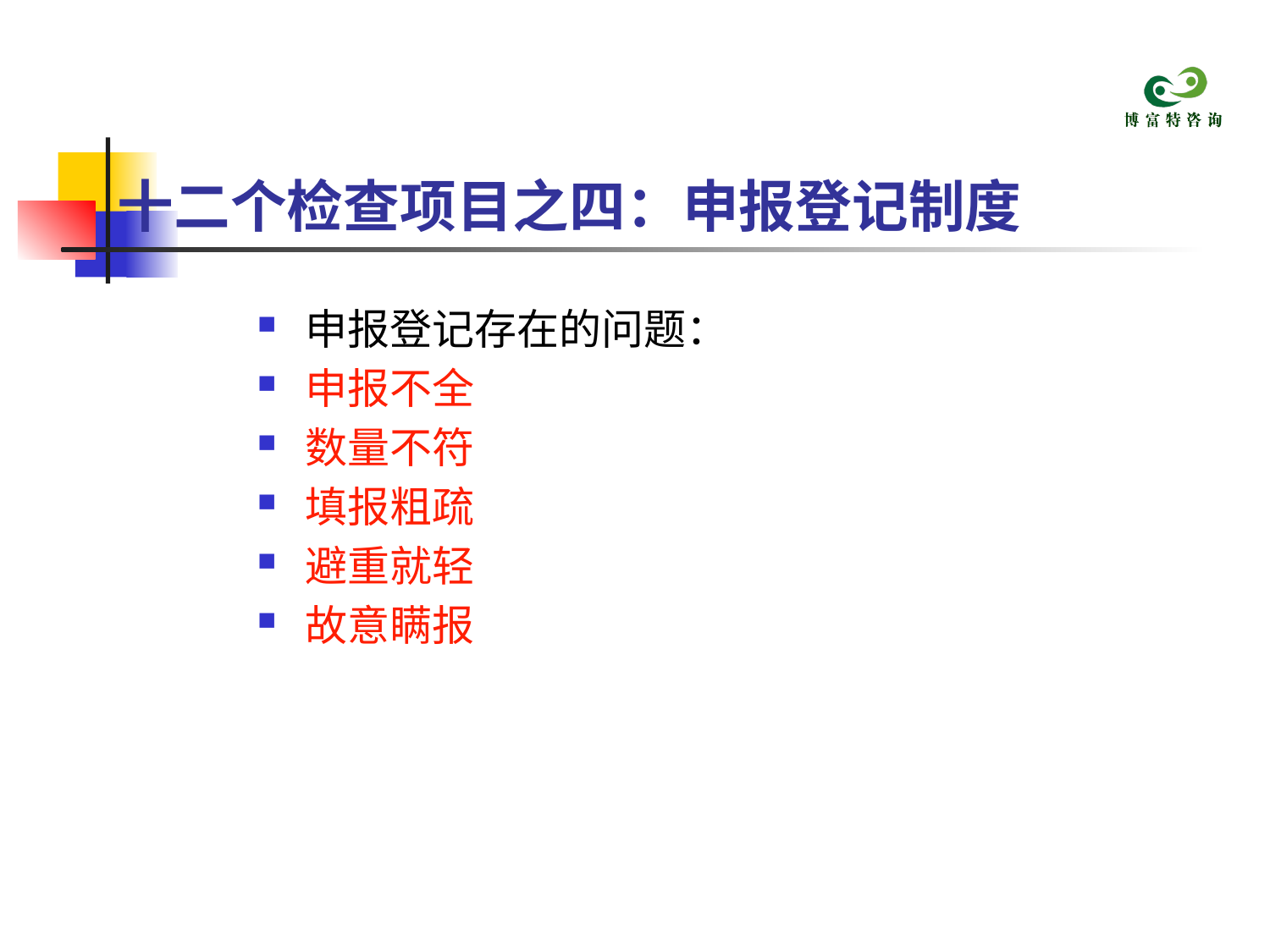

# 十二个检查项目之四：申报登记制度
申报登记存在的问题：
申报不全
数量不符
填报粗疏
避重就轻
故意瞒报